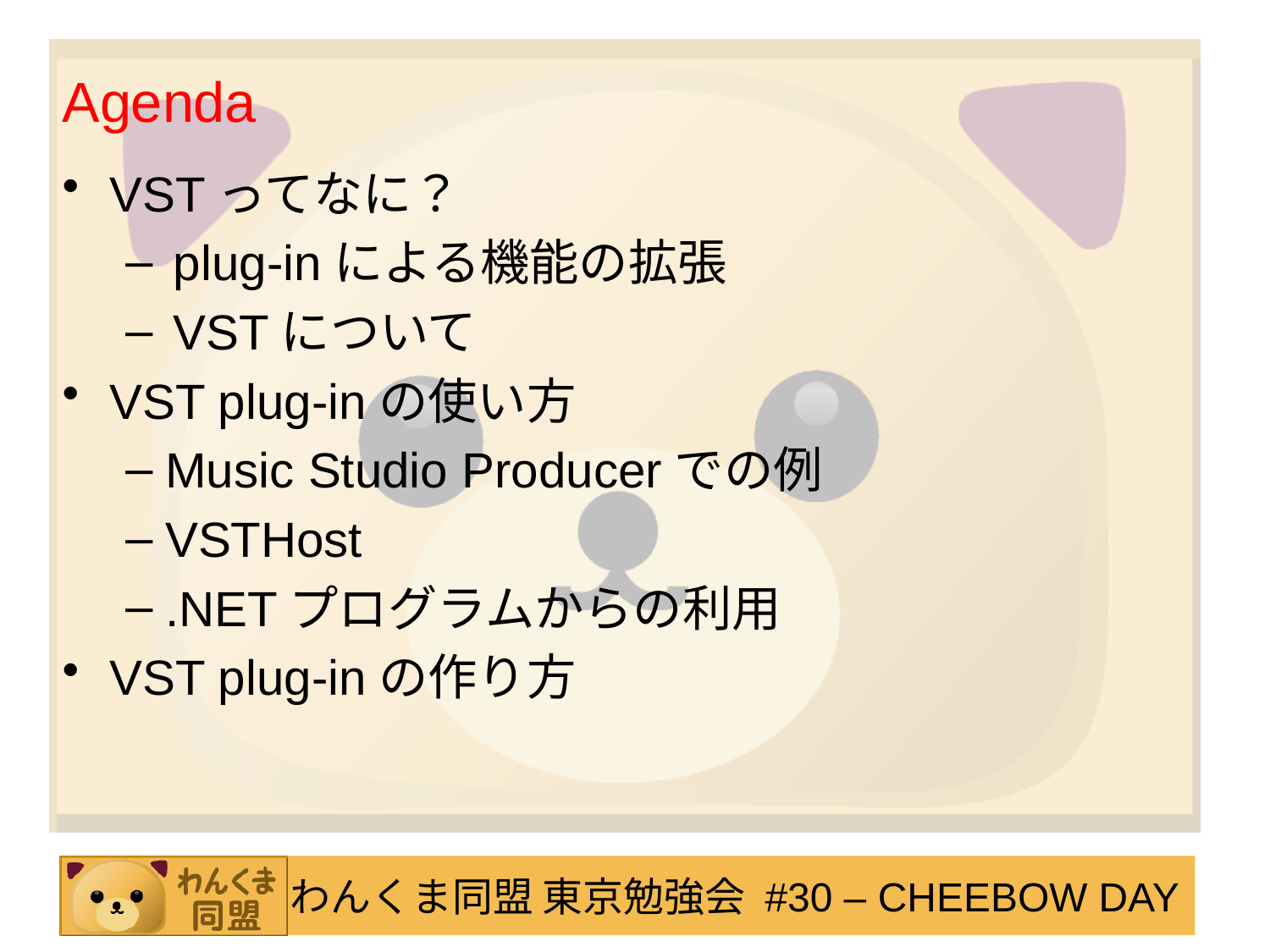

# Agenda
VSTってなに？
plug-inによる機能の拡張
VSTについて
VST plug-inの使い方
Music Studio Producerでの例
VSTHost
.NETプログラムからの利用
VST plug-inの作り方